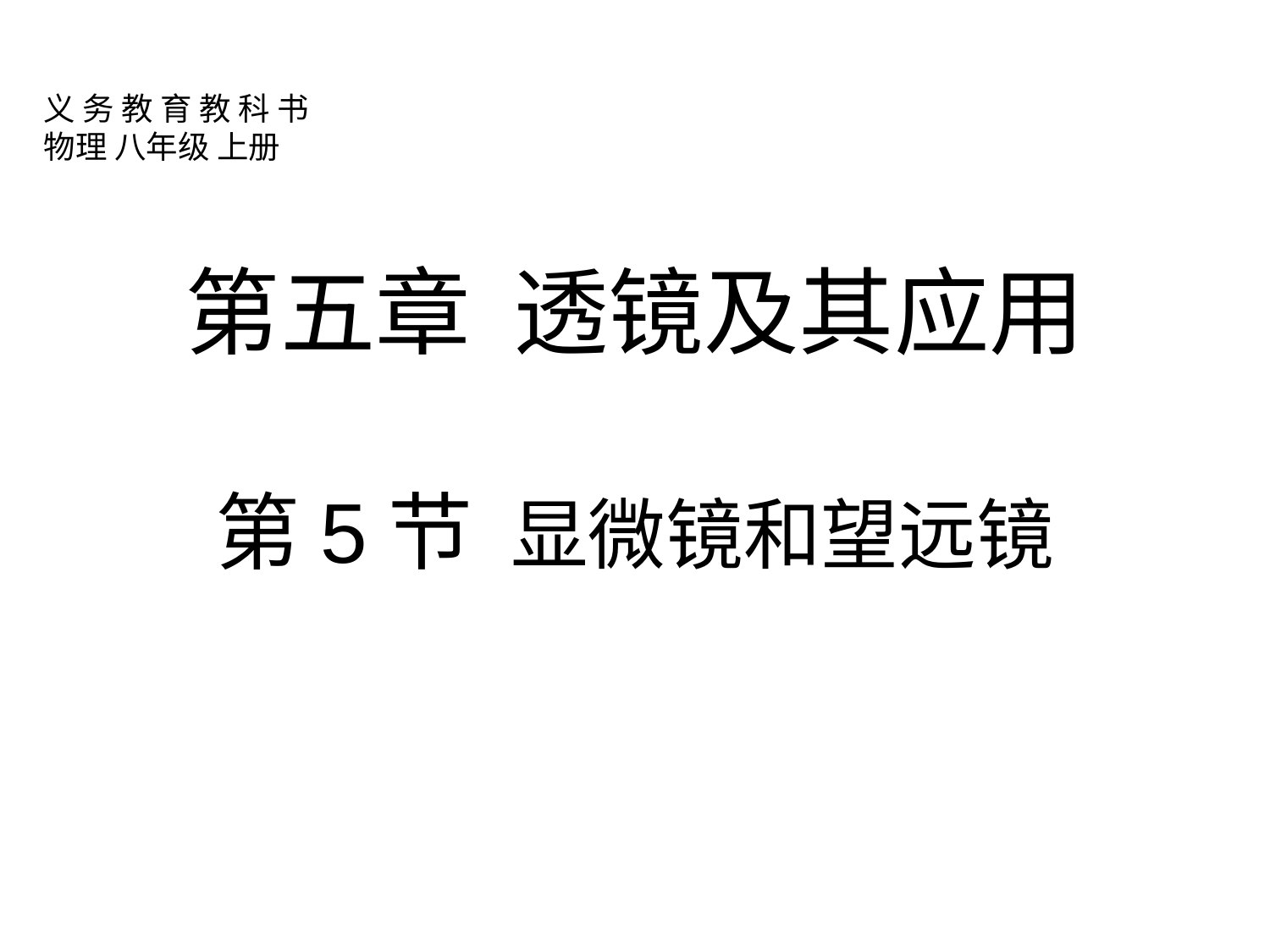

义 务 教 育 教 科 书
物理 八年级 上册
第五章  透镜及其应用
第5节  显微镜和望远镜